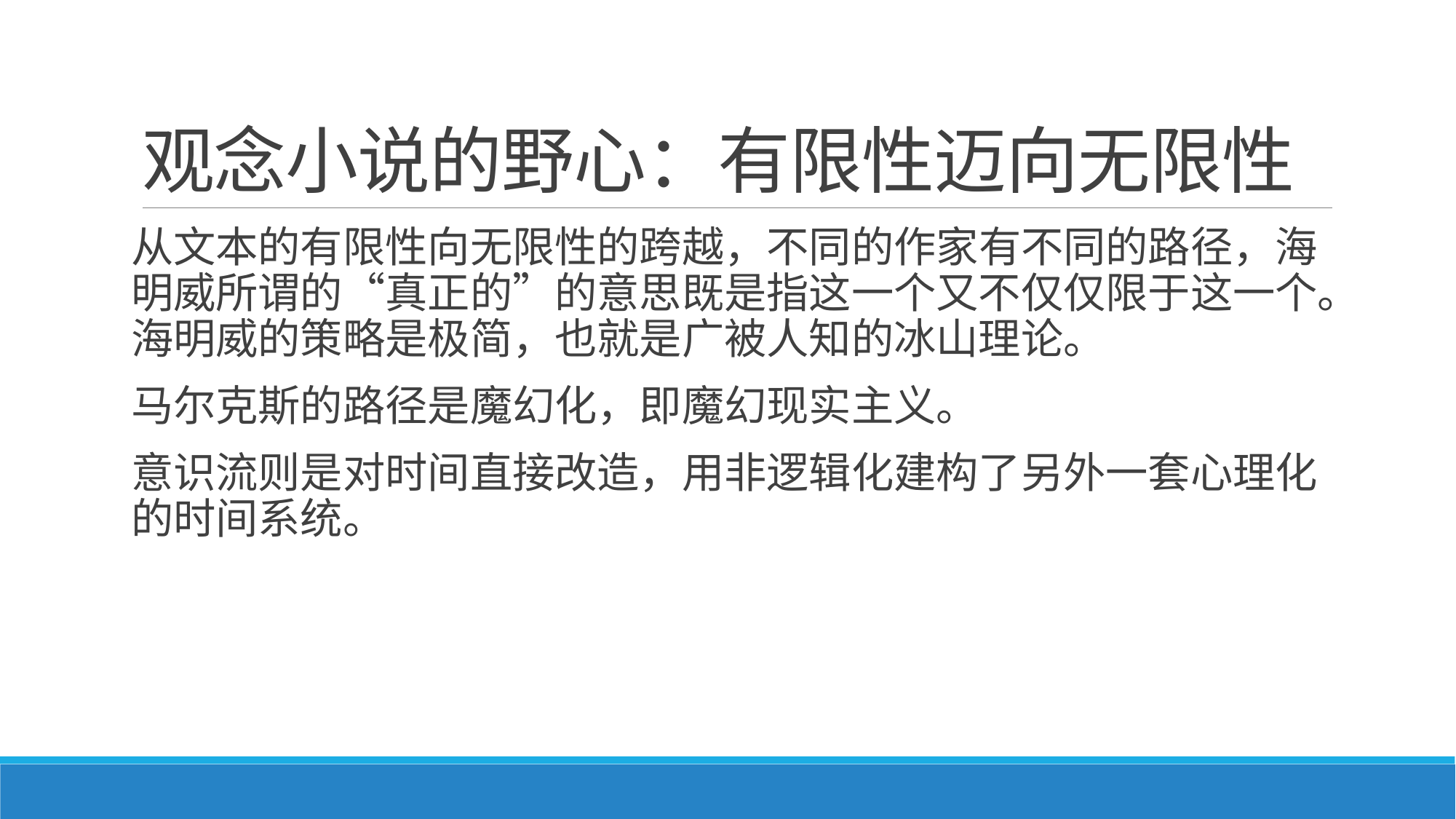

# 观念小说的野心：有限性迈向无限性
从文本的有限性向无限性的跨越，不同的作家有不同的路径，海明威所谓的“真正的”的意思既是指这一个又不仅仅限于这一个。海明威的策略是极简，也就是广被人知的冰山理论。
马尔克斯的路径是魔幻化，即魔幻现实主义。
意识流则是对时间直接改造，用非逻辑化建构了另外一套心理化的时间系统。